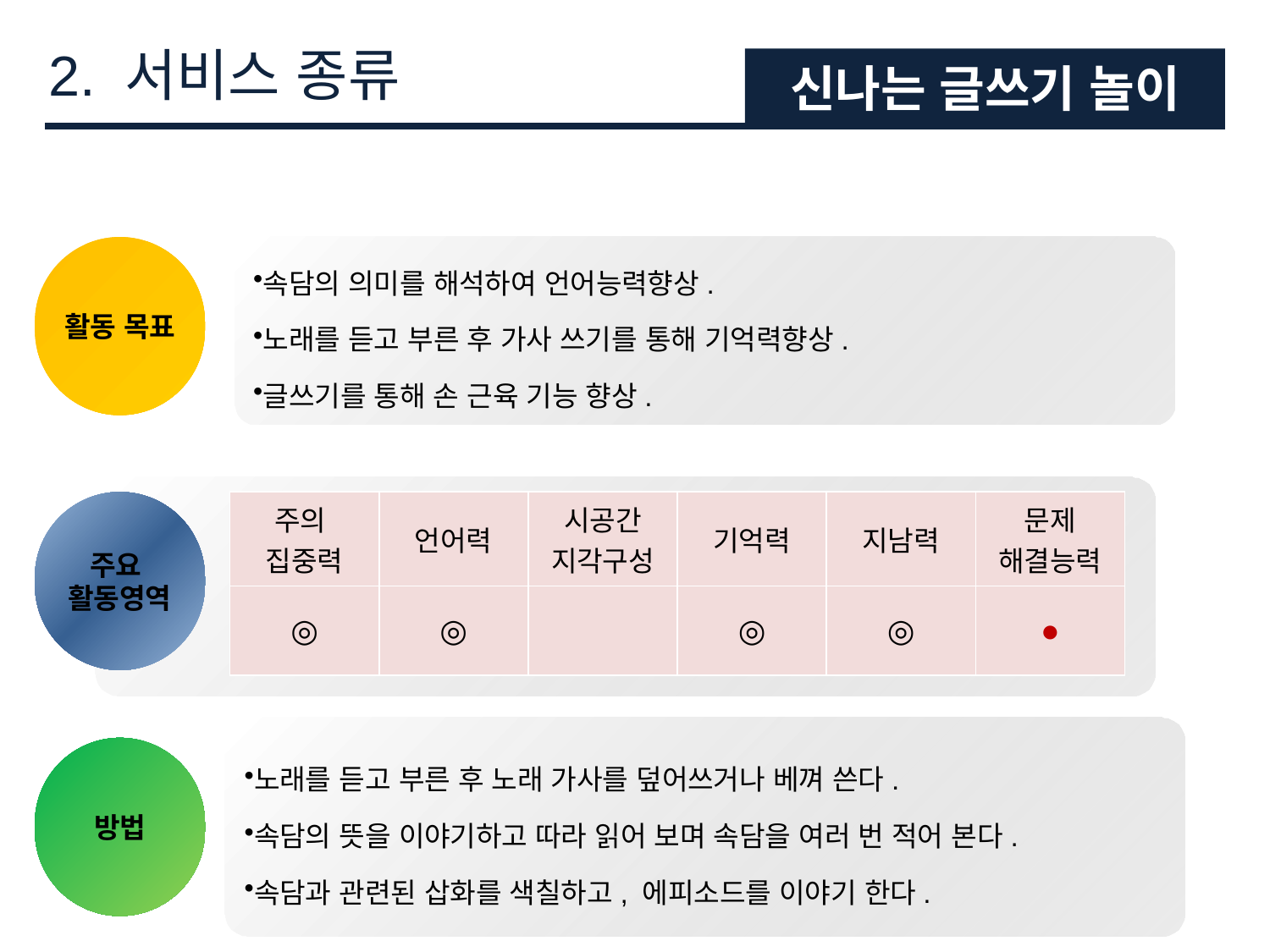

2. 서비스 종류
신나는 글쓰기 놀이
활동 목표
속담의 의미를 해석하여 언어능력향상.
노래를 듣고 부른 후 가사 쓰기를 통해 기억력향상.
글쓰기를 통해 손 근육 기능 향상.

| 주의 집중력 | 언어력 | 시공간 지각구성 | 기억력 | 지남력 | 문제 해결능력 |
| --- | --- | --- | --- | --- | --- |
| ◎ | ◎ |  | ◎ | ◎ | ● |
주요
활동영역
노래를 듣고 부른 후 노래 가사를 덮어쓰거나 베껴 쓴다.
속담의 뜻을 이야기하고 따라 읽어 보며 속담을 여러 번 적어 본다.
속담과 관련된 삽화를 색칠하고, 에피소드를 이야기 한다.
방법